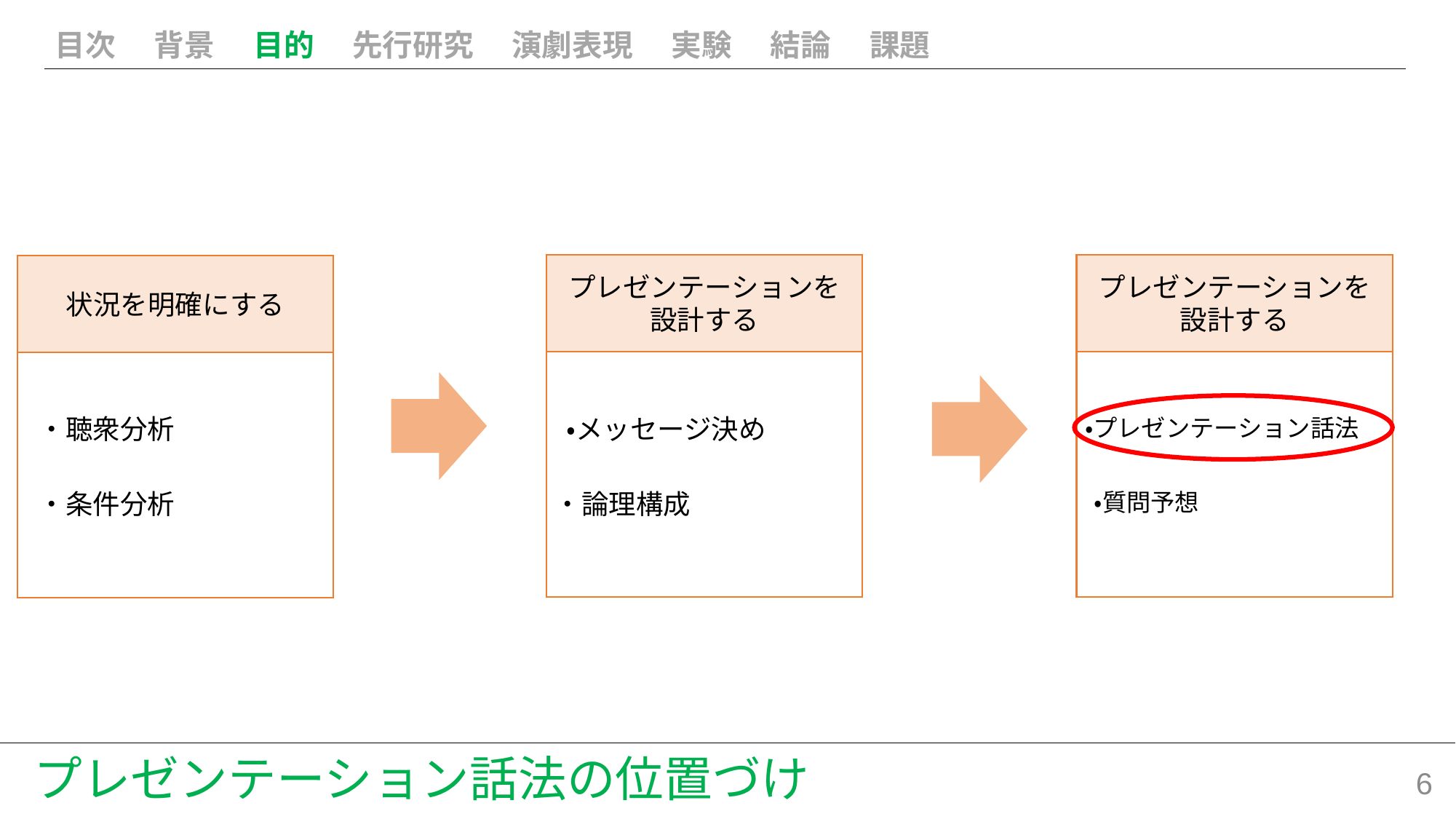

目次
背景
目的
先行研究
演劇表現
実験
結論
課題
プレゼンテーションを設計する
プレゼンテーションを設計する

状況を明確にする

・聴衆分析
・メッセージ決め
・プレゼンテーション話法
・論理構成
・質問予想
・条件分析
プレゼンテーション話法の位置づけ
6